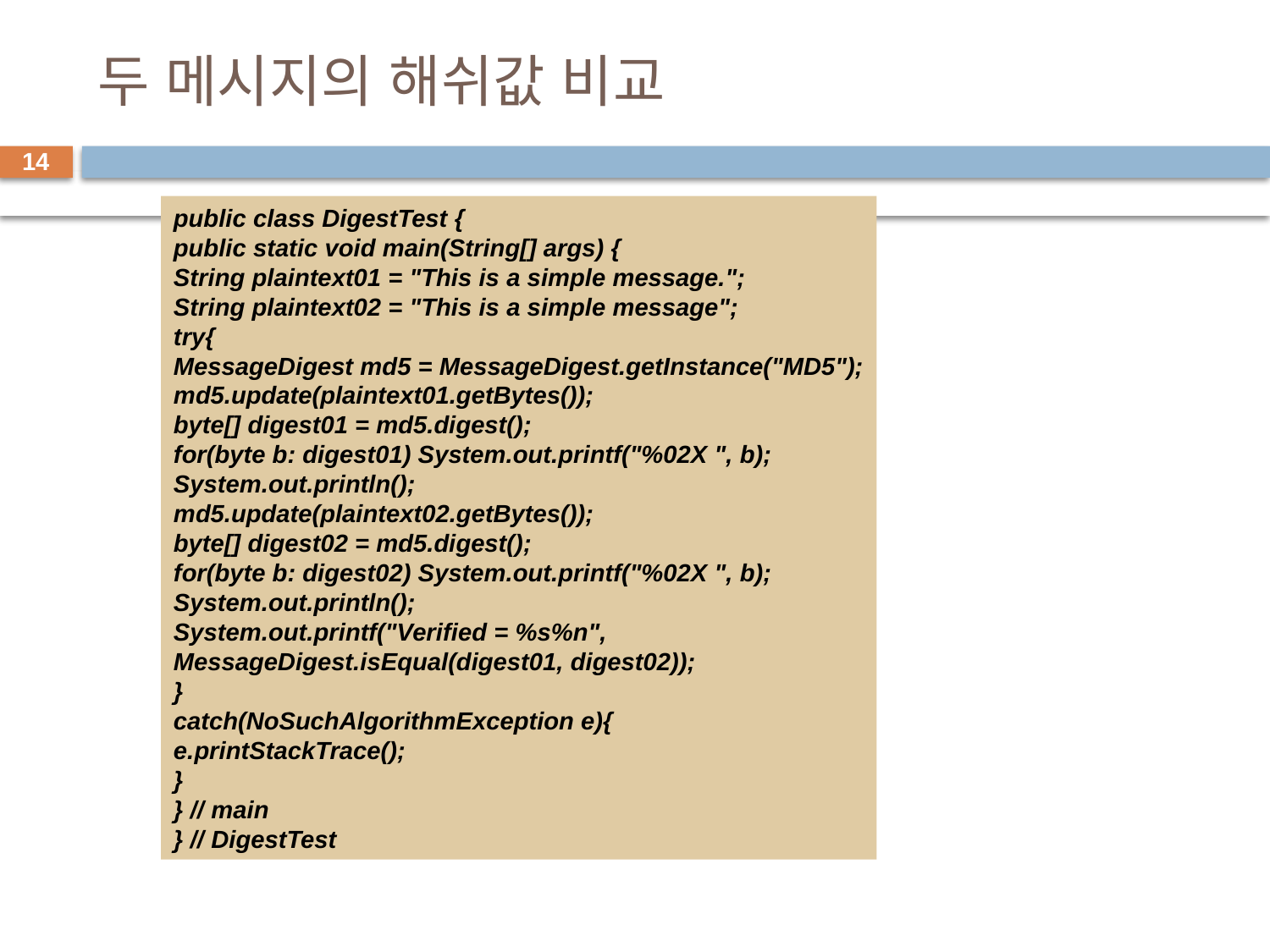

# 두 메시지의 해쉬값 비교
14
public class DigestTest {
public static void main(String[] args) {
String plaintext01 = "This is a simple message.";
String plaintext02 = "This is a simple message";
try{
MessageDigest md5 = MessageDigest.getInstance("MD5");
md5.update(plaintext01.getBytes());
byte[] digest01 = md5.digest();
for(byte b: digest01) System.out.printf("%02X ", b);
System.out.println();
md5.update(plaintext02.getBytes());
byte[] digest02 = md5.digest();
for(byte b: digest02) System.out.printf("%02X ", b);
System.out.println();
System.out.printf("Verified = %s%n",
MessageDigest.isEqual(digest01, digest02));
}
catch(NoSuchAlgorithmException e){
e.printStackTrace();
}
} // main
} // DigestTest